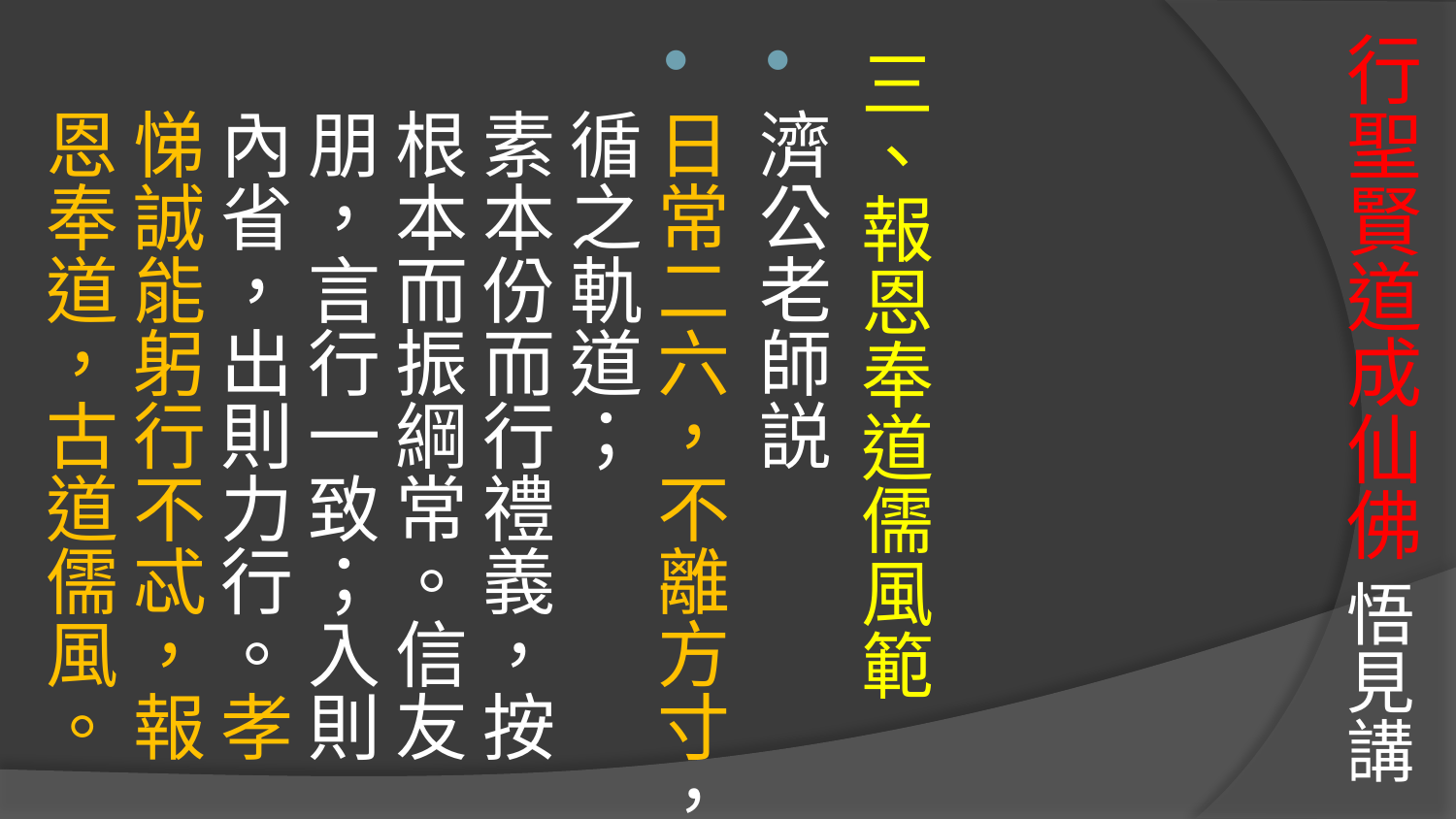

# 行聖賢道成仙佛 悟見講
三、報恩奉道儒風範
濟公老師説
日常二六，不離方寸，循之軌道；
素本份而行禮義，按根本而振綱常。信友朋，言行一致；入則內省，出則力行。孝悌誠能躬行不忒，報恩奉道，古道儒風。